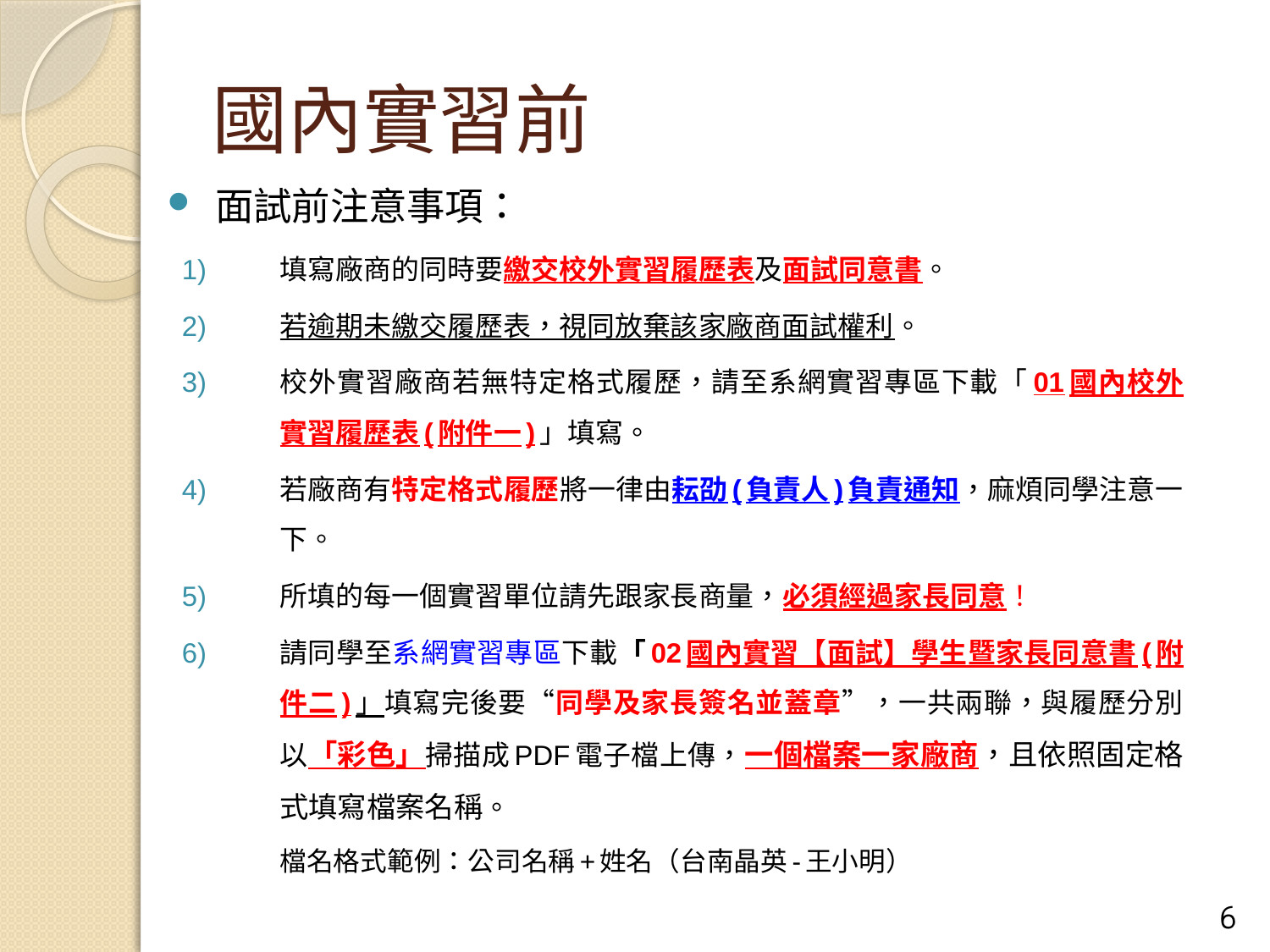

# 國內實習前
面試前注意事項：
填寫廠商的同時要繳交校外實習履歷表及面試同意書。
若逾期未繳交履歷表，視同放棄該家廠商面試權利。
校外實習廠商若無特定格式履歷，請至系網實習專區下載「01國內校外實習履歷表(附件一)」填寫。
若廠商有特定格式履歷將一律由耘劭(負責人)負責通知，麻煩同學注意一下。
所填的每一個實習單位請先跟家長商量，必須經過家長同意！
請同學至系網實習專區下載「02國內實習【面試】學生暨家長同意書(附件二)」填寫完後要“同學及家長簽名並蓋章”，一共兩聯，與履歷分別以「彩色」掃描成PDF電子檔上傳，一個檔案一家廠商，且依照固定格式填寫檔案名稱。
檔名格式範例：公司名稱+姓名（台南晶英-王小明）

6